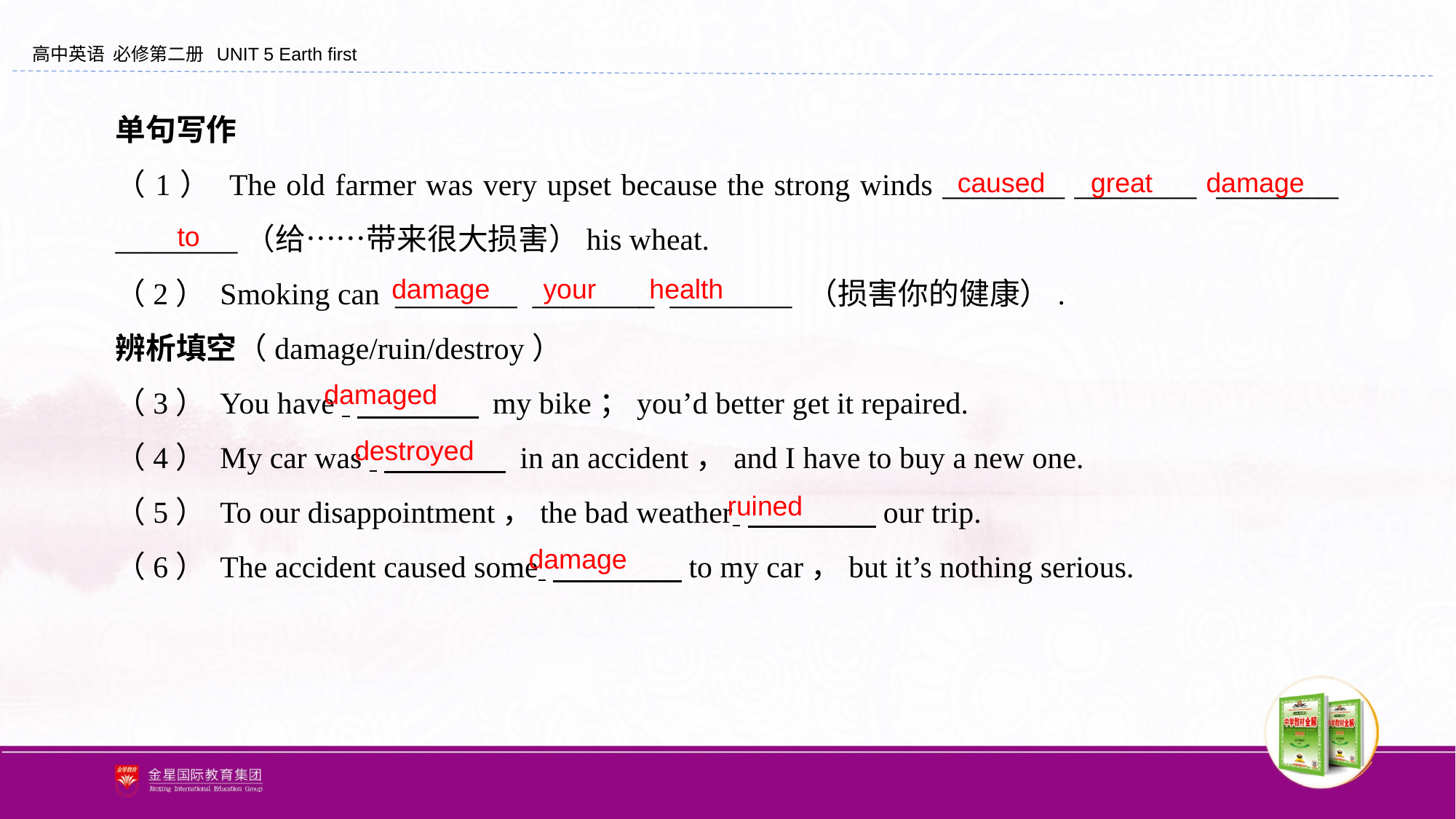

单句写作
（1） The old farmer was very upset because the strong winds ________ ________  ________ ________（给……带来很大损害）his wheat.
（2） Smoking can  ________  ________  ________ （损害你的健康）.
辨析填空（damage/ruin/destroy）
（3） You have  　　　　 my bike；you’d better get it repaired.
（4） My car was  　　　　 in an accident，and I have to buy a new one.
（5） To our disappointment，the bad weather 　　　　 our trip.
（6） The accident caused some 　　　　 to my car，but it’s nothing serious.

caused      great       damage
to
damage       your       health
damaged
destroyed
ruined
damage